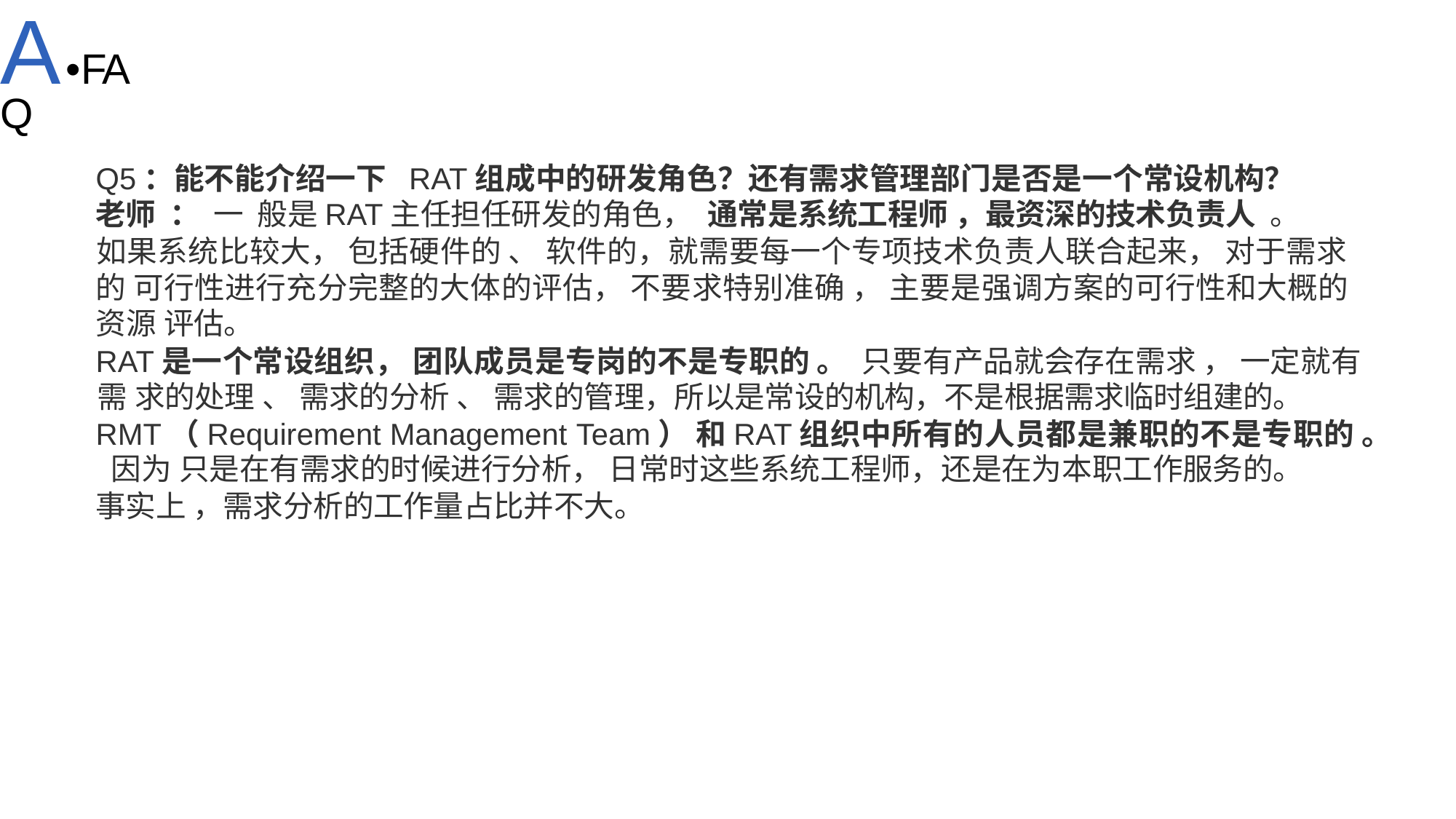

A•FAQ

Q5：能不能介绍一下 RAT组成中的研发角色？还有需求管理部门是否是一个常设机构？
老师 ：  一  般是RAT主任担任研发的角色， 通常是系统工程师 ，最资深的技术负责人 。
如果系统比较大， 包括硬件的 、 软件的，就需要每一个专项技术负责人联合起来， 对于需求的 可行性进行充分完整的大体的评估， 不要求特别准确 ， 主要是强调方案的可行性和大概的资源 评估。
RAT是一个常设组织， 团队成员是专岗的不是专职的 。  只要有产品就会存在需求 ， 一定就有需 求的处理 、 需求的分析 、 需求的管理，所以是常设的机构，不是根据需求临时组建的。
RMT（Requirement Management Team） 和RAT组织中所有的人员都是兼职的不是专职的 。  因为 只是在有需求的时候进行分析， 日常时这些系统工程师，还是在为本职工作服务的。
事实上 ，需求分析的工作量占比并不大。